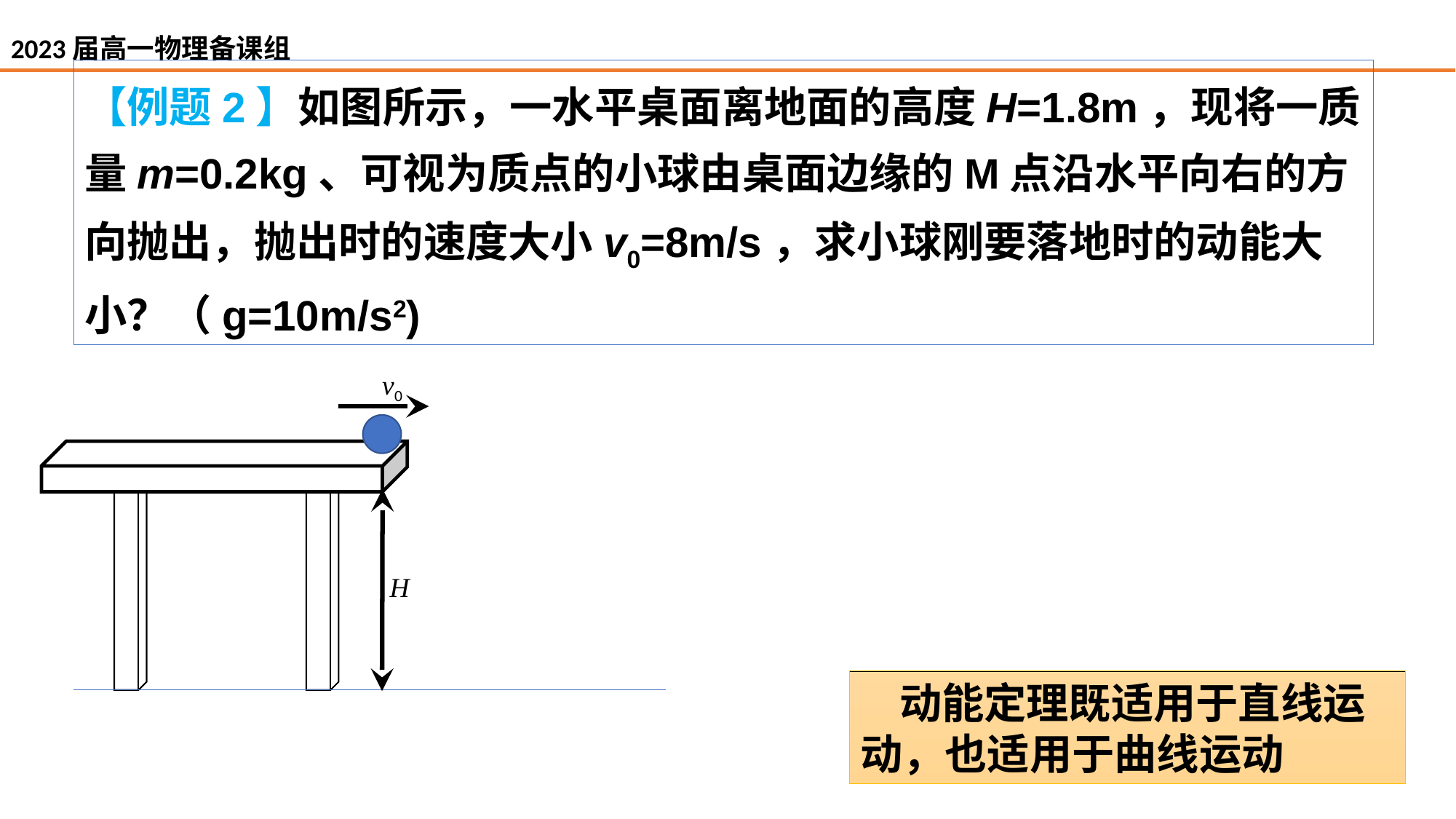

【例题2】如图所示，一水平桌面离地面的高度H=1.8m，现将一质量m=0.2kg、可视为质点的小球由桌面边缘的M点沿水平向右的方向抛出，抛出时的速度大小v0=8m/s，求小球刚要落地时的动能大小？（g=10m/s2)
v0

H
   动能定理既适用于直线运动，也适用于曲线运动